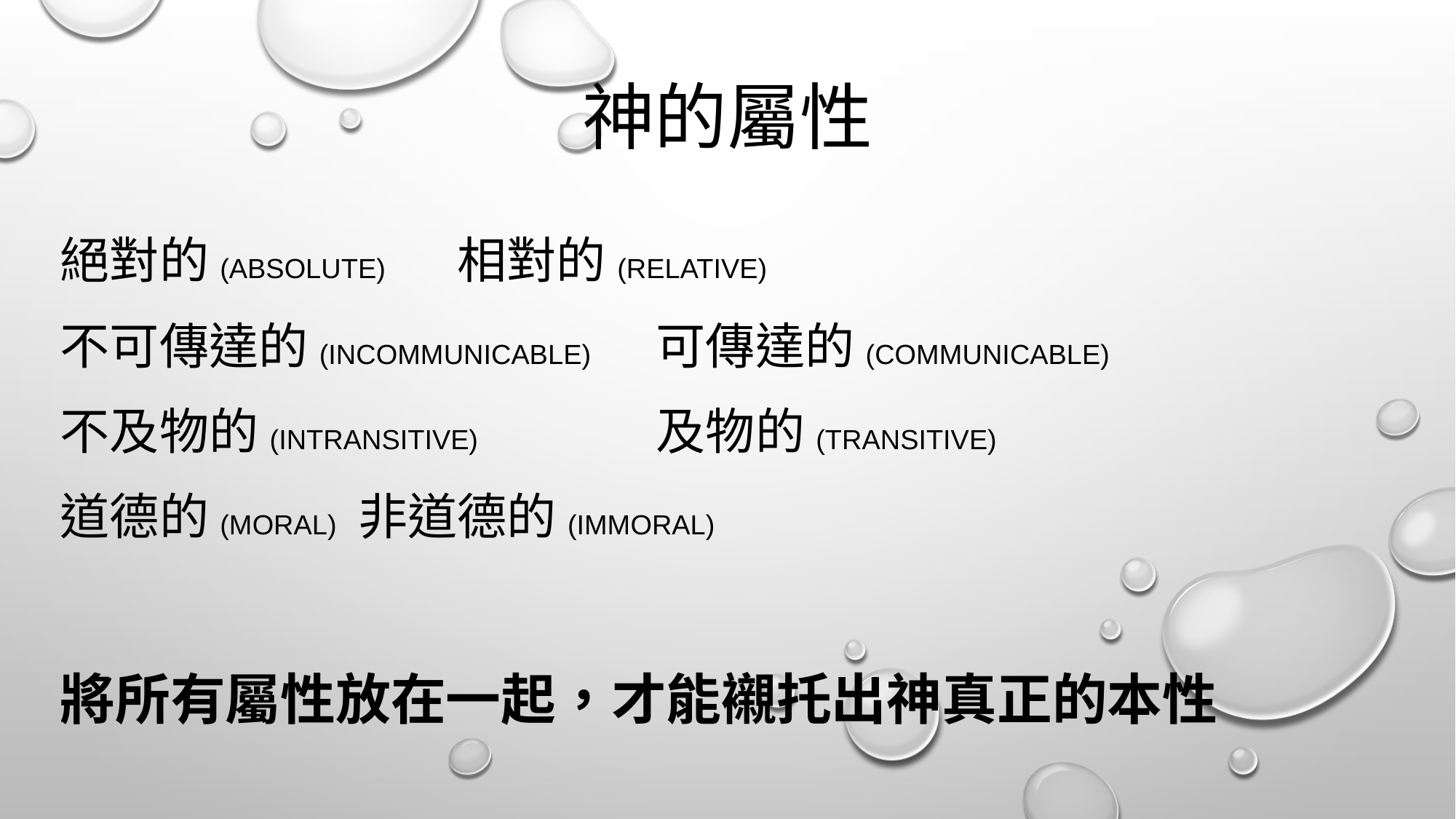

# 神的屬性
絕對的(absolute)					相對的(relative)
不可傳達的(incommunicable)			可傳達的(communicable)
不及物的(intransitive)				及物的(transitive)
道德的(moral)					非道德的(immoral)

將所有屬性放在一起，才能襯托出神真正的本性